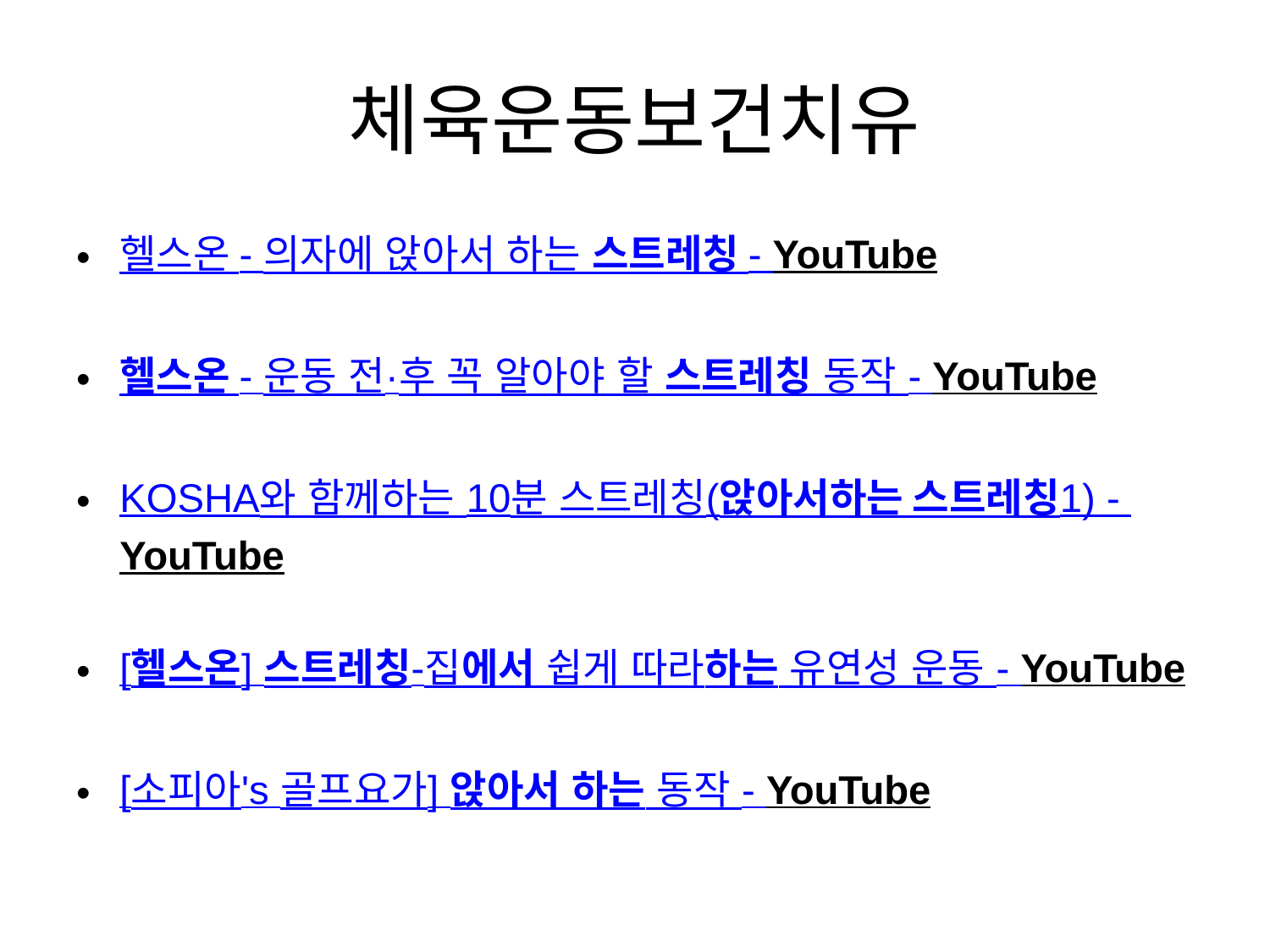

# 체육운동보건치유
헬스온 - 의자에 앉아서 하는 스트레칭 - YouTube

헬스온 - 운동 전·후 꼭 알아야 할 스트레칭 동작 - YouTube

KOSHA와 함께하는 10분 스트레칭(앉아서하는 스트레칭1) - YouTube

[헬스온] 스트레칭-집에서 쉽게 따라하는 유연성 운동 - YouTube

[소피아's 골프요가] 앉아서 하는 동작 - YouTube